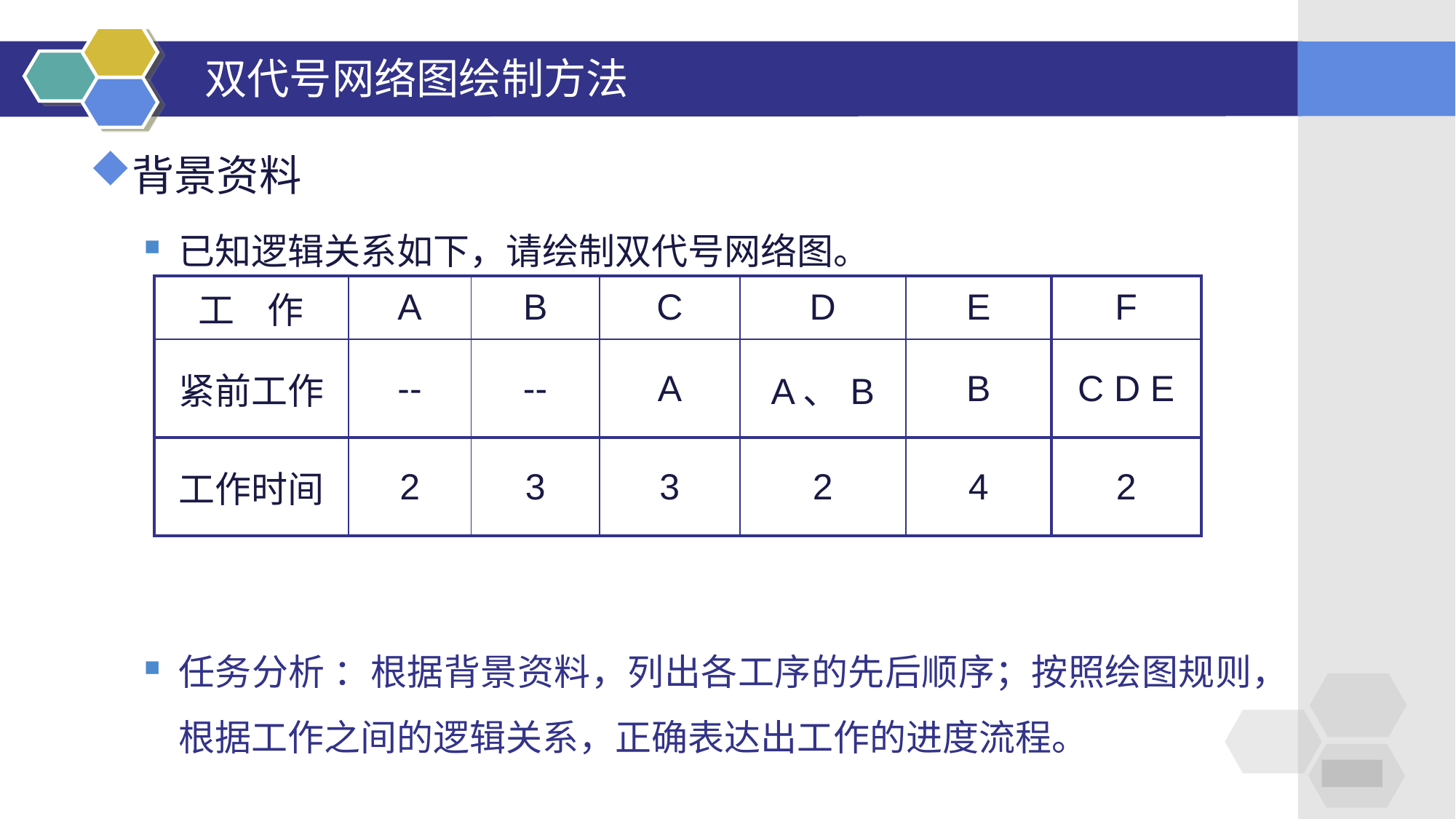

# 双代号网络图绘制方法
背景资料
已知逻辑关系如下，请绘制双代号网络图。

任务分析 ：根据背景资料，列出各工序的先后顺序；按照绘图规则，根据工作之间的逻辑关系，正确表达出工作的进度流程。

| 工 作 | A | B | C | D | E | F |
| --- | --- | --- | --- | --- | --- | --- |
| 紧前工作 | -- | -- | A | A、B | B | C D E |
| 工作时间 | 2 | 3 | 3 | 2 | 4 | 2 |
5